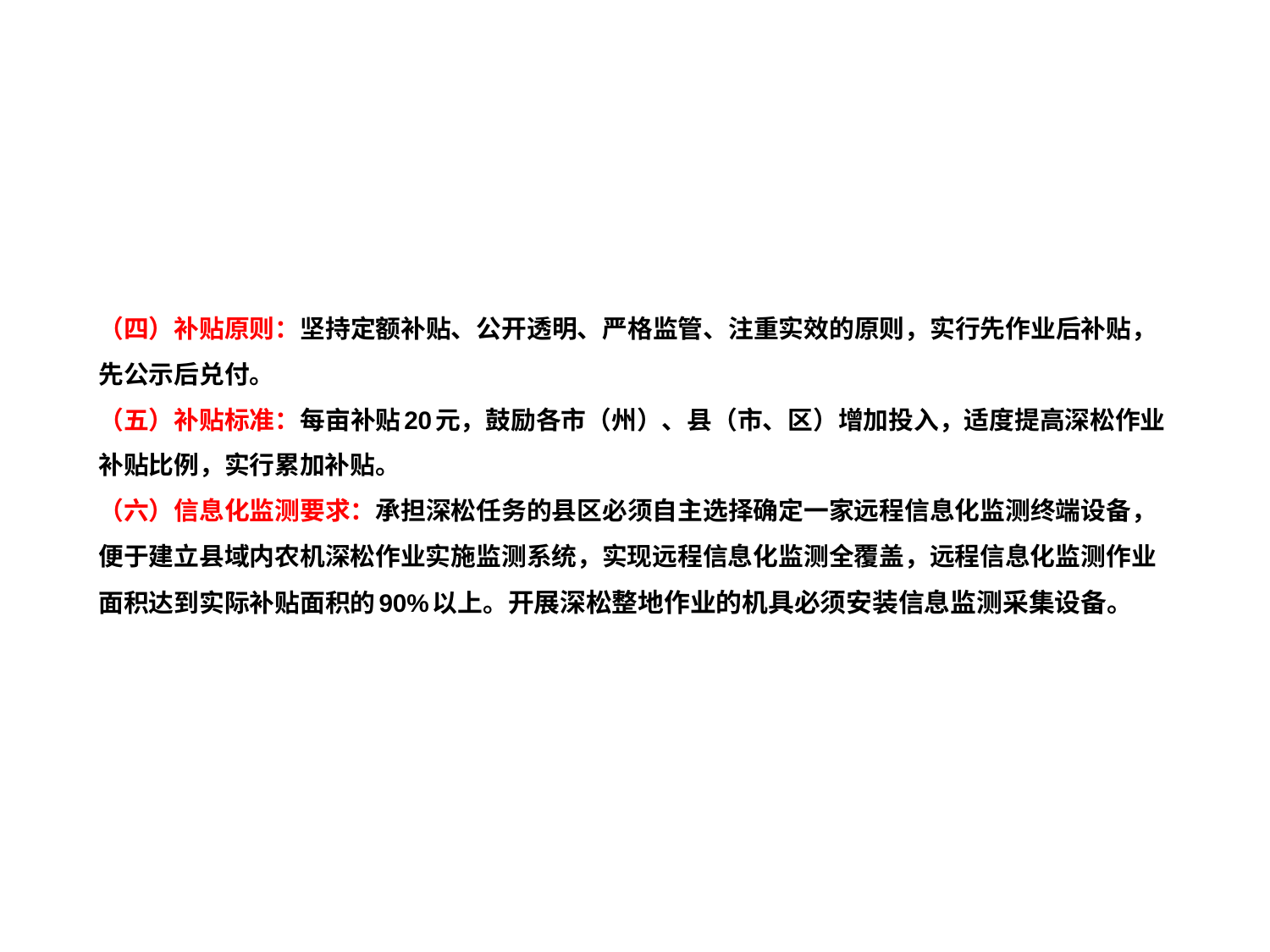

# （四）补贴原则：坚持定额补贴、公开透明、严格监管、注重实效的原则，实行先作业后补贴，先公示后兑付。 （五）补贴标准：每亩补贴20元，鼓励各市（州）、县（市、区）增加投入，适度提高深松作业补贴比例，实行累加补贴。 （六）信息化监测要求：承担深松任务的县区必须自主选择确定一家远程信息化监测终端设备，便于建立县域内农机深松作业实施监测系统，实现远程信息化监测全覆盖，远程信息化监测作业面积达到实际补贴面积的90%以上。开展深松整地作业的机具必须安装信息监测采集设备。